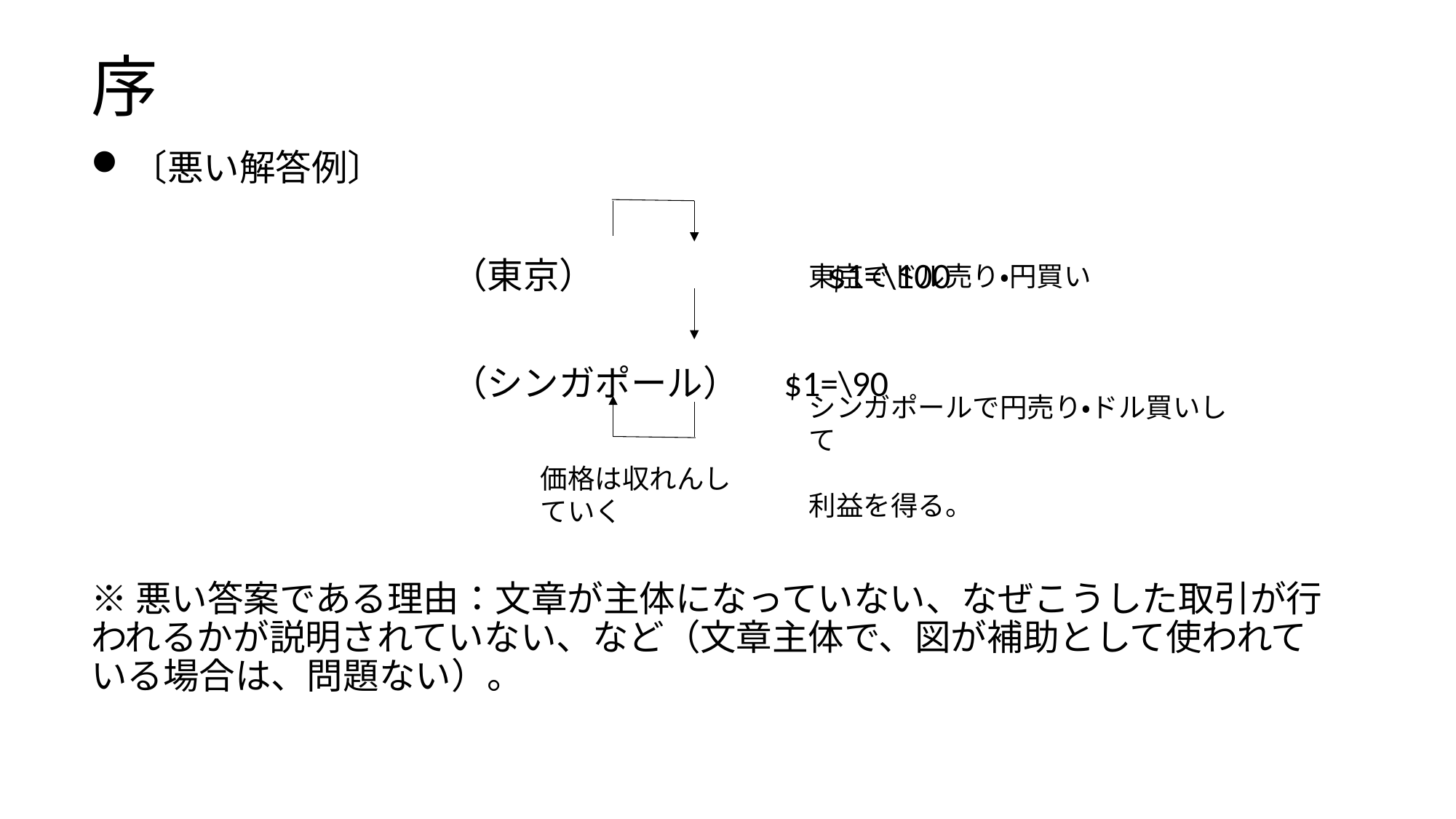

# 序
〔悪い解答例〕

　　　　　　　　　　（東京）　　　　　　 $1=\100

　　　　　　　　　　（シンガポール）　$1=\90

※悪い答案である理由：文章が主体になっていない、なぜこうした取引が行われるかが説明されていない、など（文章主体で、図が補助として使われている場合は、問題ない）。

東京でドル売り・円買い

シンガポールで円売り・ドル買いして

利益を得る。
価格は収れんしていく